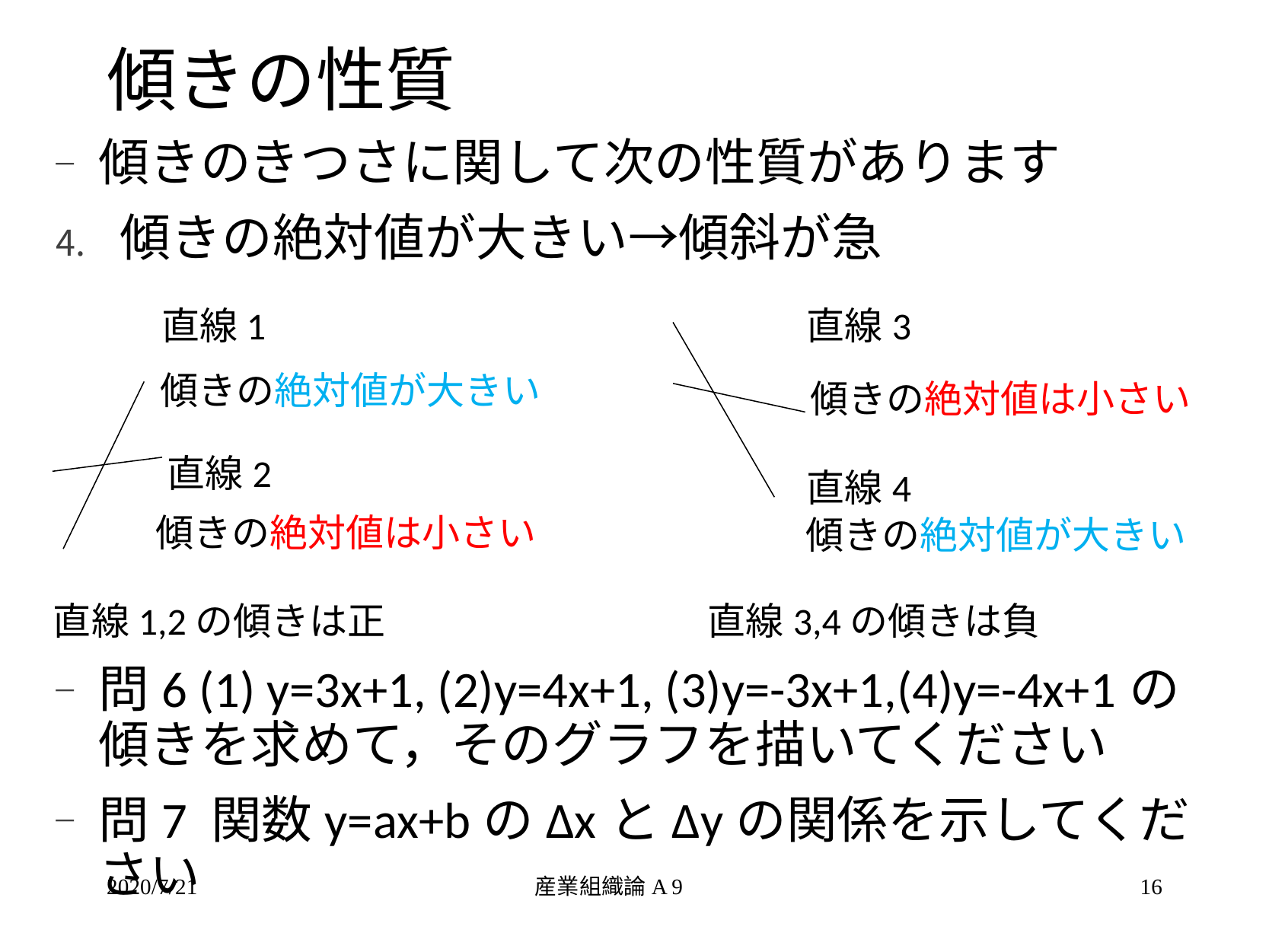

# 傾きの性質
傾きのきつさに関して次の性質があります
傾きの絶対値が大きい→傾斜が急

問6 (1) y=3x+1, (2)y=4x+1, (3)y=-3x+1,(4)y=-4x+1の傾きを求めて，そのグラフを描いてください
問7 関数y=ax+bのΔxとΔyの関係を示してください

直線1
傾きの絶対値が大きい
直線2
傾きの絶対値は小さい
直線1,2の傾きは正
直線3
傾きの絶対値は小さい
直線4
傾きの絶対値が大きい
直線3,4の傾きは負
2020/7/21
産業組織論A 9
16